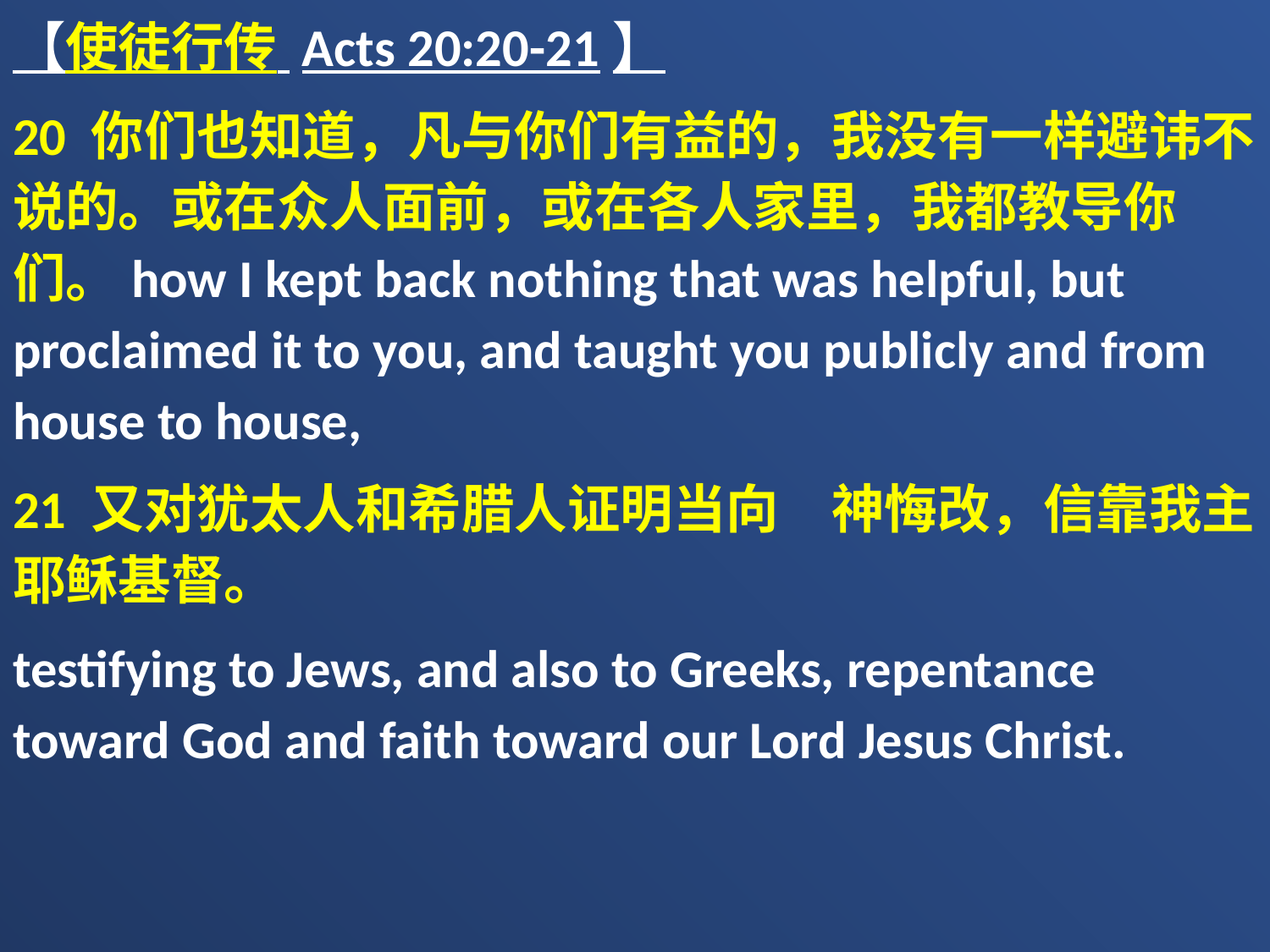

【使徒行传 Acts 20:20-21】
20 你们也知道，凡与你们有益的，我没有一样避讳不说的。或在众人面前，或在各人家里，我都教导你们。how I kept back nothing that was helpful, but proclaimed it to you, and taught you publicly and from house to house,
21 又对犹太人和希腊人证明当向　神悔改，信靠我主耶稣基督。
testifying to Jews, and also to Greeks, repentance toward God and faith toward our Lord Jesus Christ.